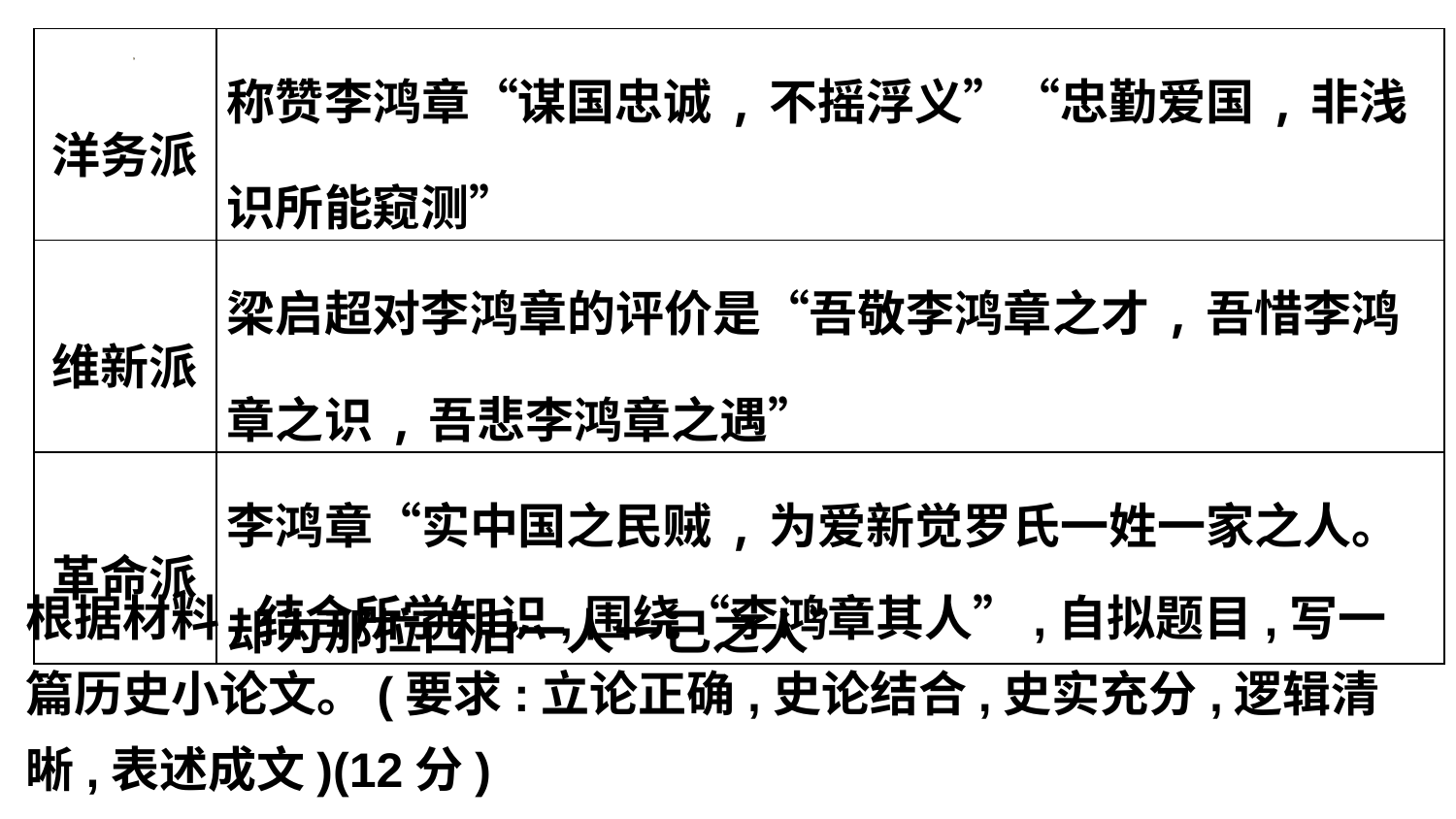

| 洋务派 | 称赞李鸿章“谋国忠诚,不摇浮义”“忠勤爱国,非浅识所能窥测” |
| --- | --- |
| 维新派 | 梁启超对李鸿章的评价是“吾敬李鸿章之才,吾惜李鸿章之识,吾悲李鸿章之遇” |
| 革命派 | 李鸿章“实中国之民贼,为爱新觉罗氏一姓一家之人。却为那拉西后一人一己之人” |
根据材料,结合所学知识,围绕“李鸿章其人”,自拟题目,写一篇历史小论文。(要求:立论正确,史论结合,史实充分,逻辑清晰,表述成文)(12分)